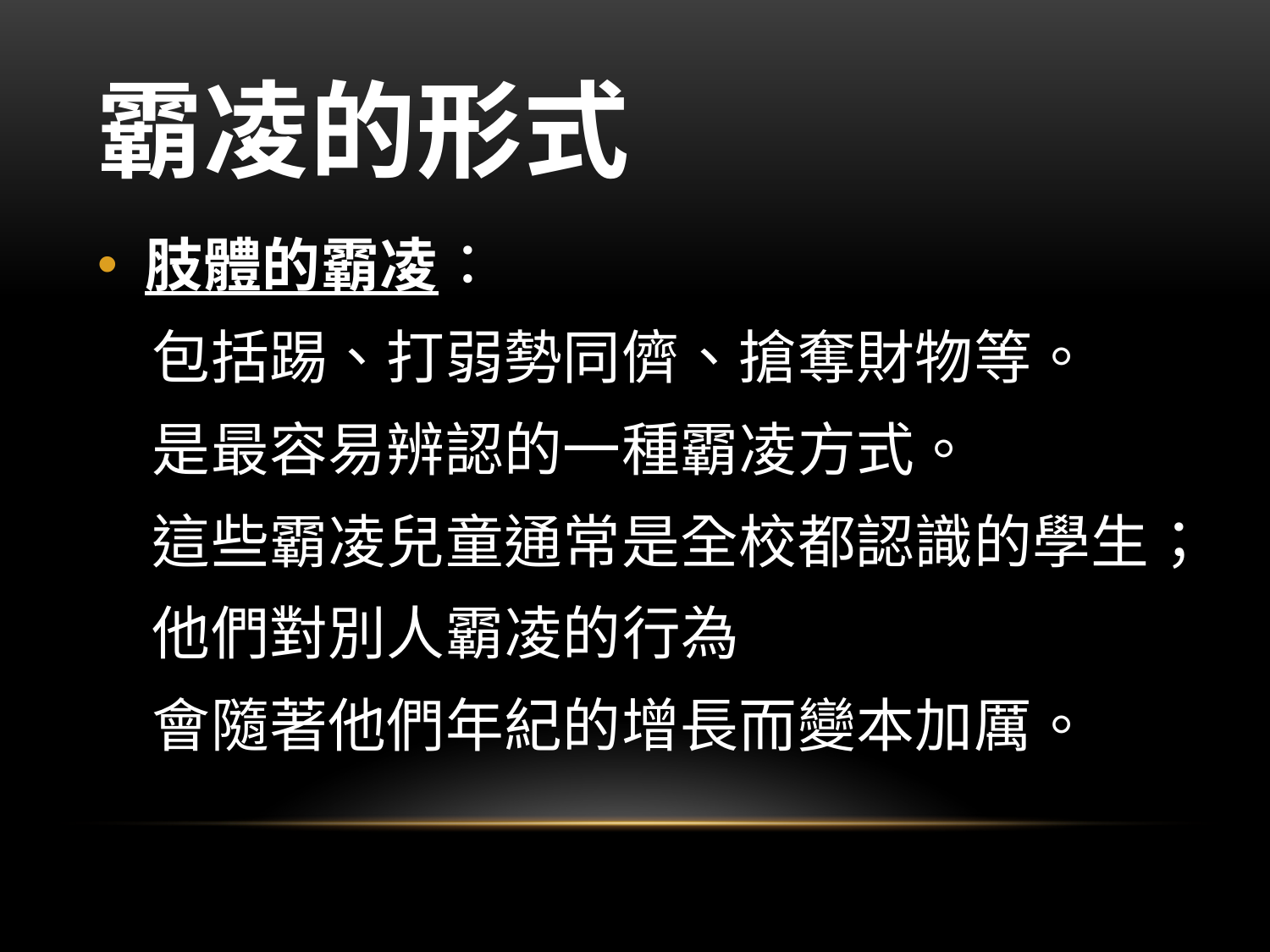

# 霸凌的形式
肢體的霸凌：
   包括踢、打弱勢同儕、搶奪財物等。
   是最容易辨認的一種霸凌方式。
   這些霸凌兒童通常是全校都認識的學生；
   他們對別人霸凌的行為
   會隨著他們年紀的增長而變本加厲。